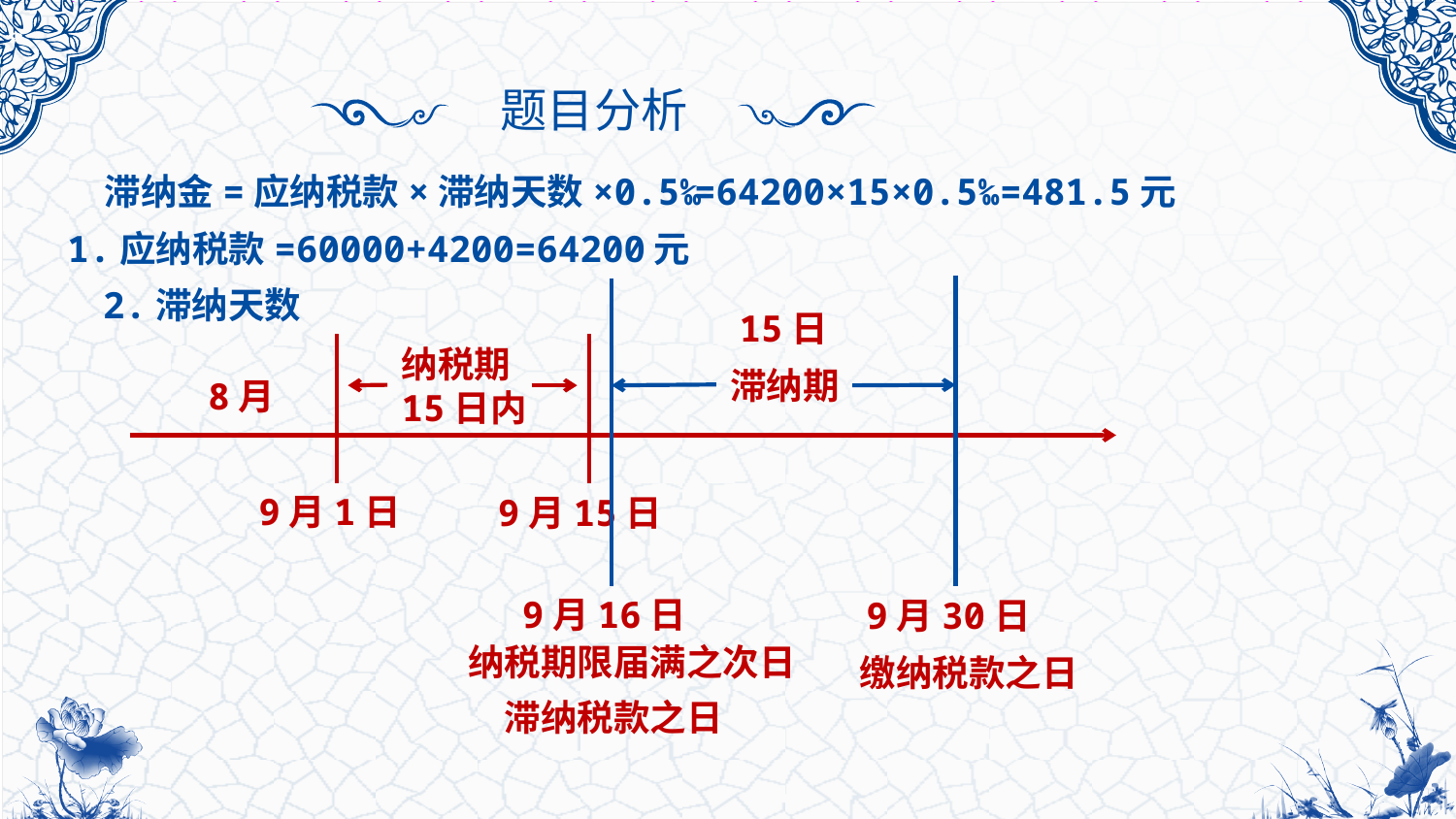

题目分析
 滞纳金=应纳税款×滞纳天数×0.5‰
=64200×15×0.5‰=481.5元
 1.应纳税款=60000+4200=64200元
 2.滞纳天数
15日
纳税期
15日内
滞纳期
8月
9月1日
9月15日
9月16日
9月30日
纳税期限届满之次日
缴纳税款之日
滞纳税款之日